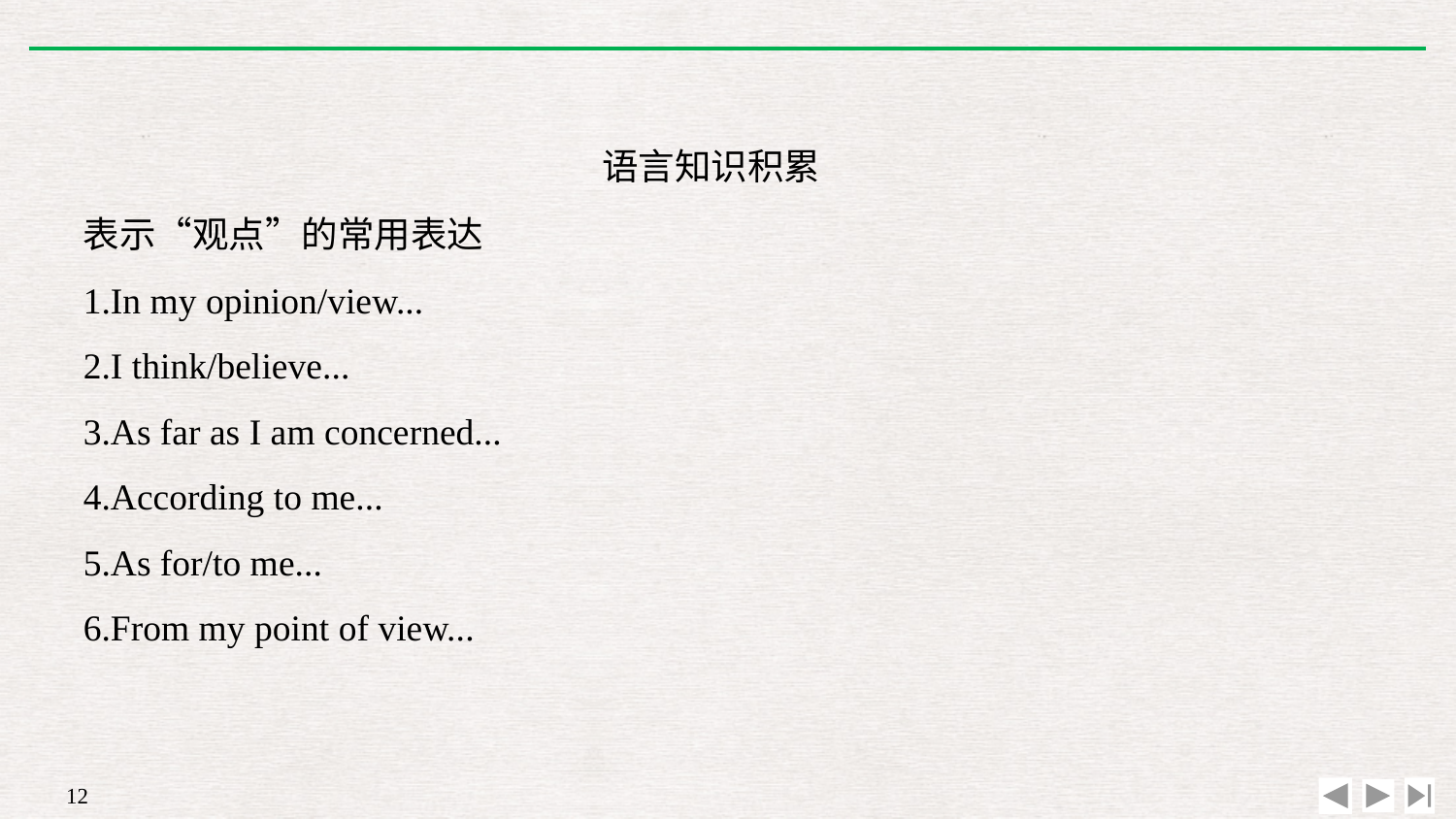

语言知识积累
表示“观点”的常用表达
1.In my opinion/view...
2.I think/believe...
3.As far as I am concerned...
4.According to me...
5.As for/to me...
6.From my point of view...